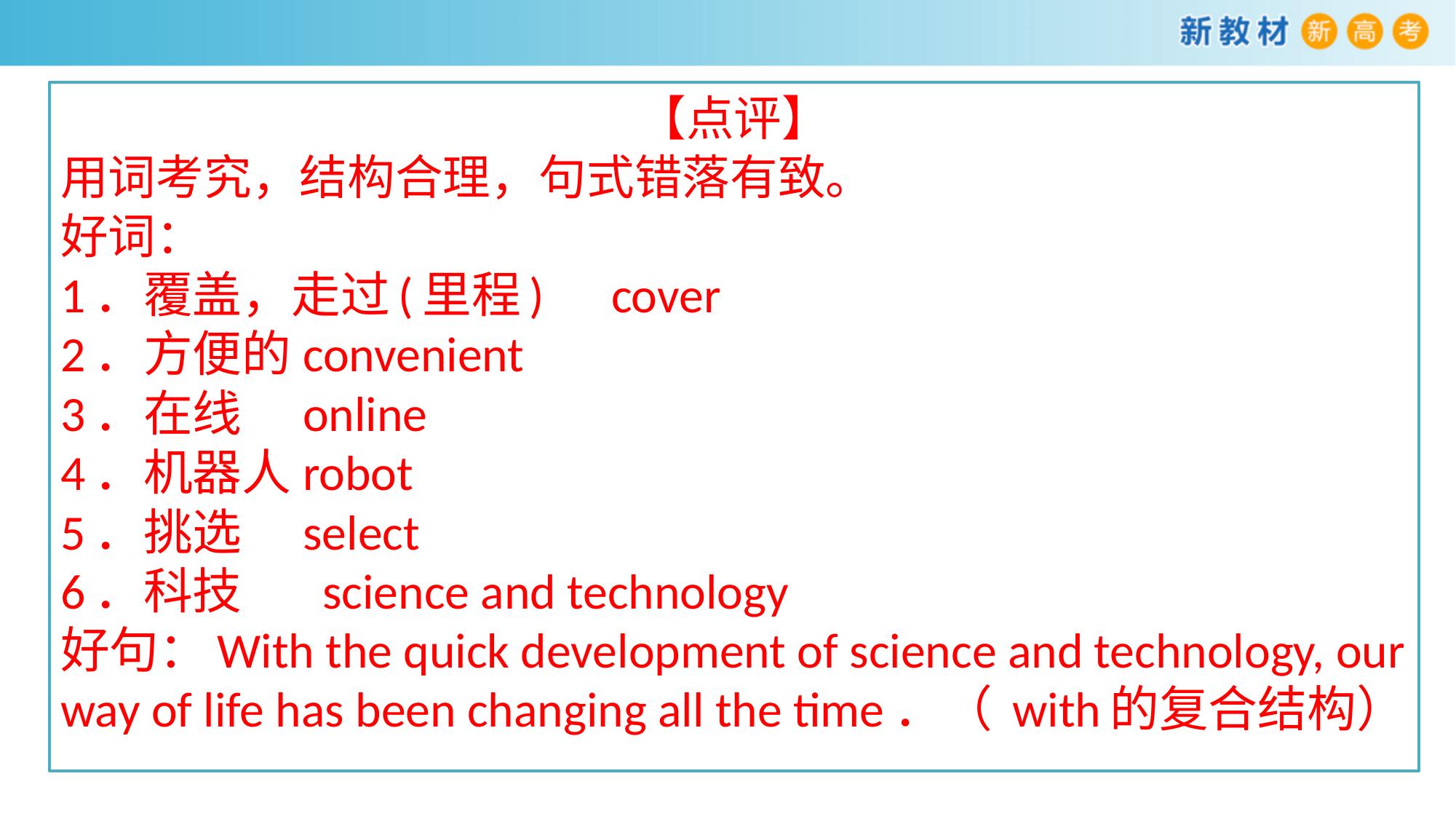

【点评】
用词考究，结构合理，句式错落有致。
好词：
1．覆盖，走过(里程)　cover
2．方便的	convenient
3．在线	online
4．机器人	robot
5．挑选	select
6．科技	 science and technology
好句：With the quick development of science and technology, our way of life has been changing all the time．（ with的复合结构）